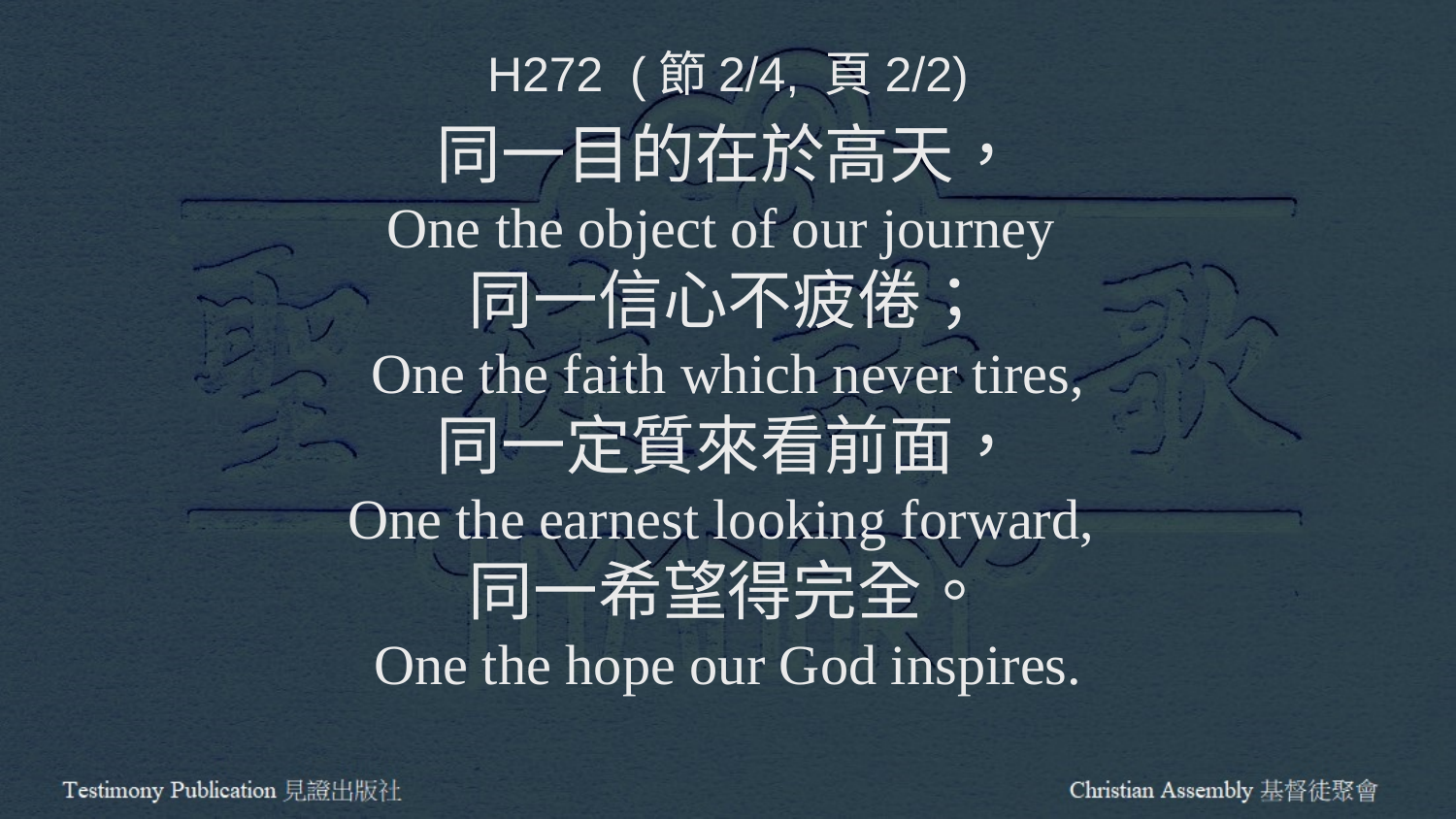

H272  (節2/4, 頁2/2)
同一目的在於高天，
One the object of our journey
同一信心不疲倦；
One the faith which never tires,
同一定質來看前面，
One the earnest looking forward,
同一希望得完全。
One the hope our God inspires.